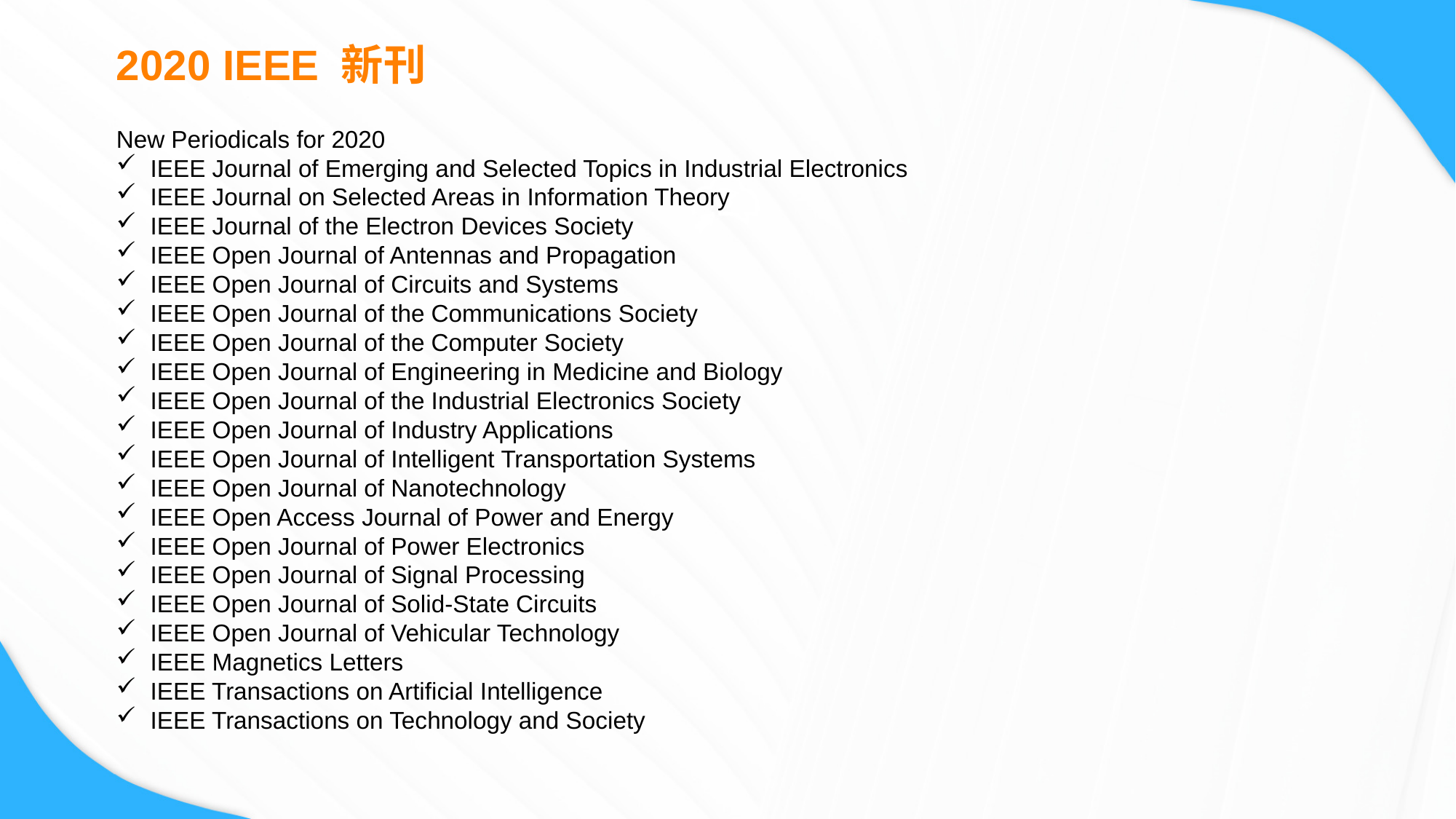

# 2020 IEEE 新刊
New Periodicals for 2020
IEEE Journal of Emerging and Selected Topics in Industrial Electronics
IEEE Journal on Selected Areas in Information Theory
IEEE Journal of the Electron Devices Society
IEEE Open Journal of Antennas and Propagation
IEEE Open Journal of Circuits and Systems
IEEE Open Journal of the Communications Society
IEEE Open Journal of the Computer Society
IEEE Open Journal of Engineering in Medicine and Biology
IEEE Open Journal of the Industrial Electronics Society
IEEE Open Journal of Industry Applications
IEEE Open Journal of Intelligent Transportation Systems
IEEE Open Journal of Nanotechnology
IEEE Open Access Journal of Power and Energy
IEEE Open Journal of Power Electronics
IEEE Open Journal of Signal Processing
IEEE Open Journal of Solid-State Circuits
IEEE Open Journal of Vehicular Technology
IEEE Magnetics Letters
IEEE Transactions on Artificial Intelligence
IEEE Transactions on Technology and Society